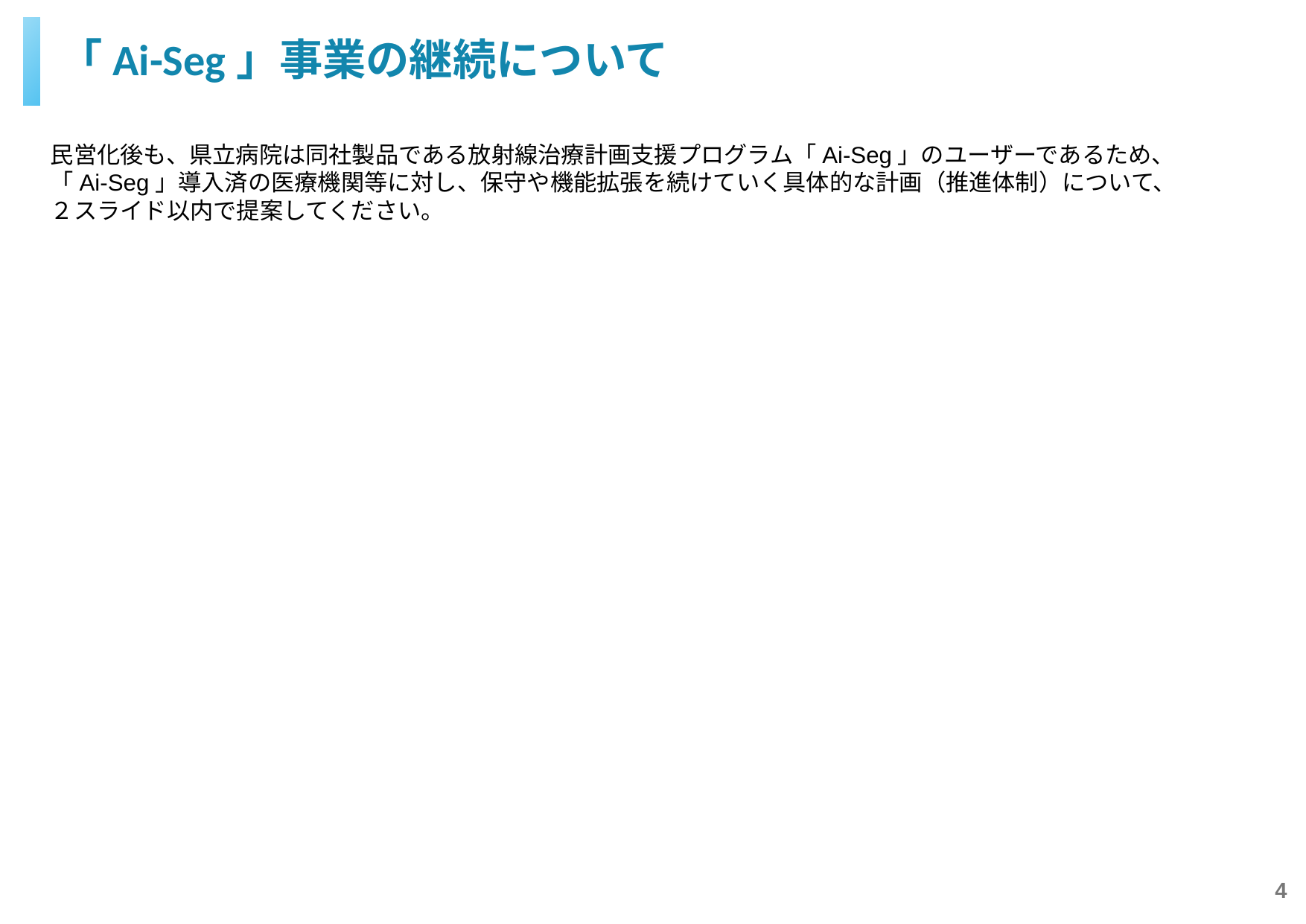

「Ai-Seg」事業の継続について
民営化後も、県立病院は同社製品である放射線治療計画支援プログラム「Ai-Seg」のユーザーであるため、
「Ai-Seg」導入済の医療機関等に対し、保守や機能拡張を続けていく具体的な計画（推進体制）について、
２スライド以内で提案してください。
4